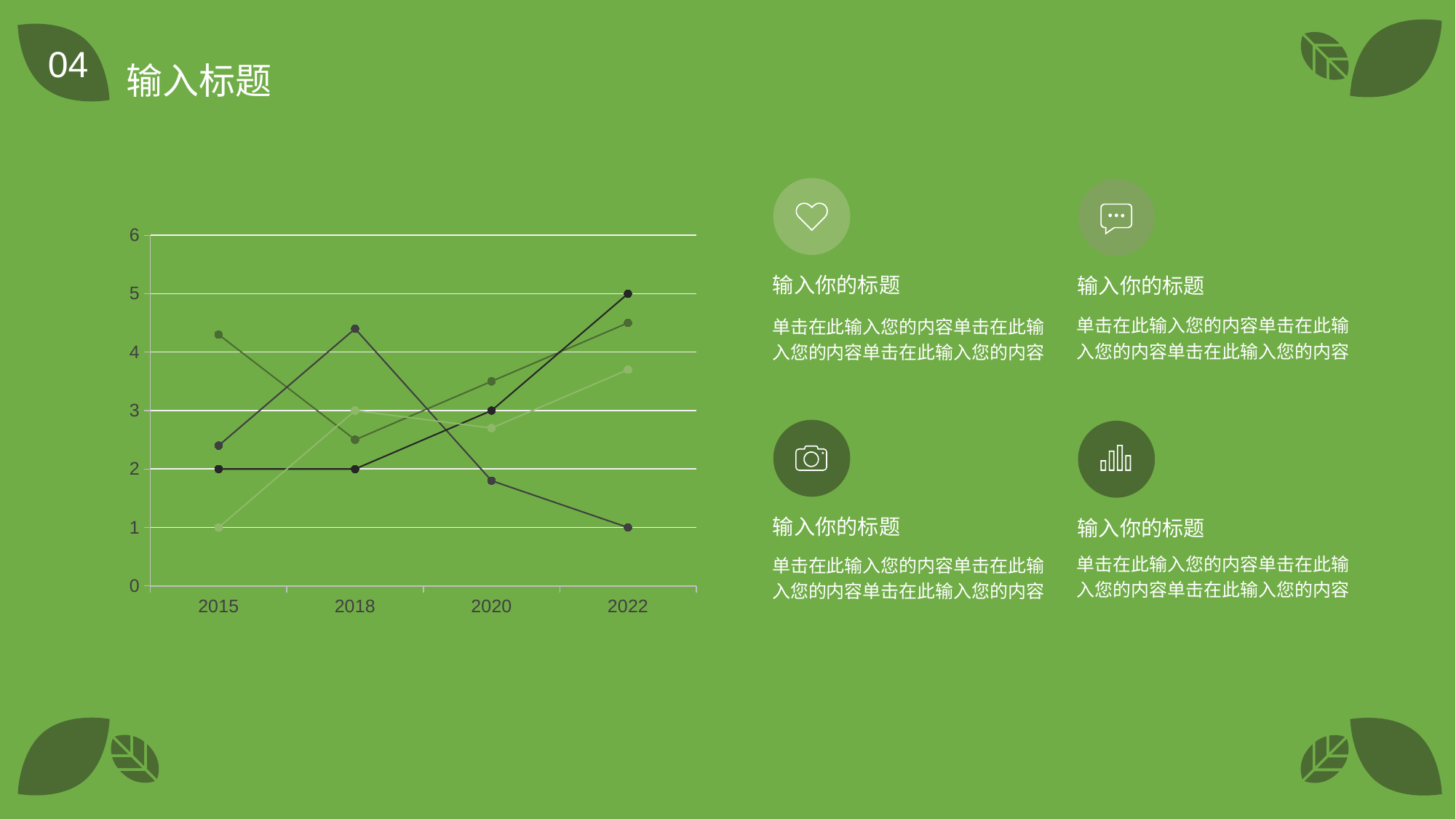

04
输入标题

### Chart

| Category | Series 1 | Series 2 | Series 3 | series 4 |
|---|---|---|---|---|
| 2015 | 4.3 | 2.4 | 2.0 | 1.0 |
| 2018 | 2.5 | 4.4 | 2.0 | 3.0 |
| 2020 | 3.5 | 1.8 | 3.0 | 2.7 |
| 2022 | 4.5 | 1.0 | 5.0 | 3.7 |
输入你的标题
输入你的标题
单击在此输入您的内容单击在此输入您的内容单击在此输入您的内容
单击在此输入您的内容单击在此输入您的内容单击在此输入您的内容

输入你的标题
输入你的标题
单击在此输入您的内容单击在此输入您的内容单击在此输入您的内容
单击在此输入您的内容单击在此输入您的内容单击在此输入您的内容